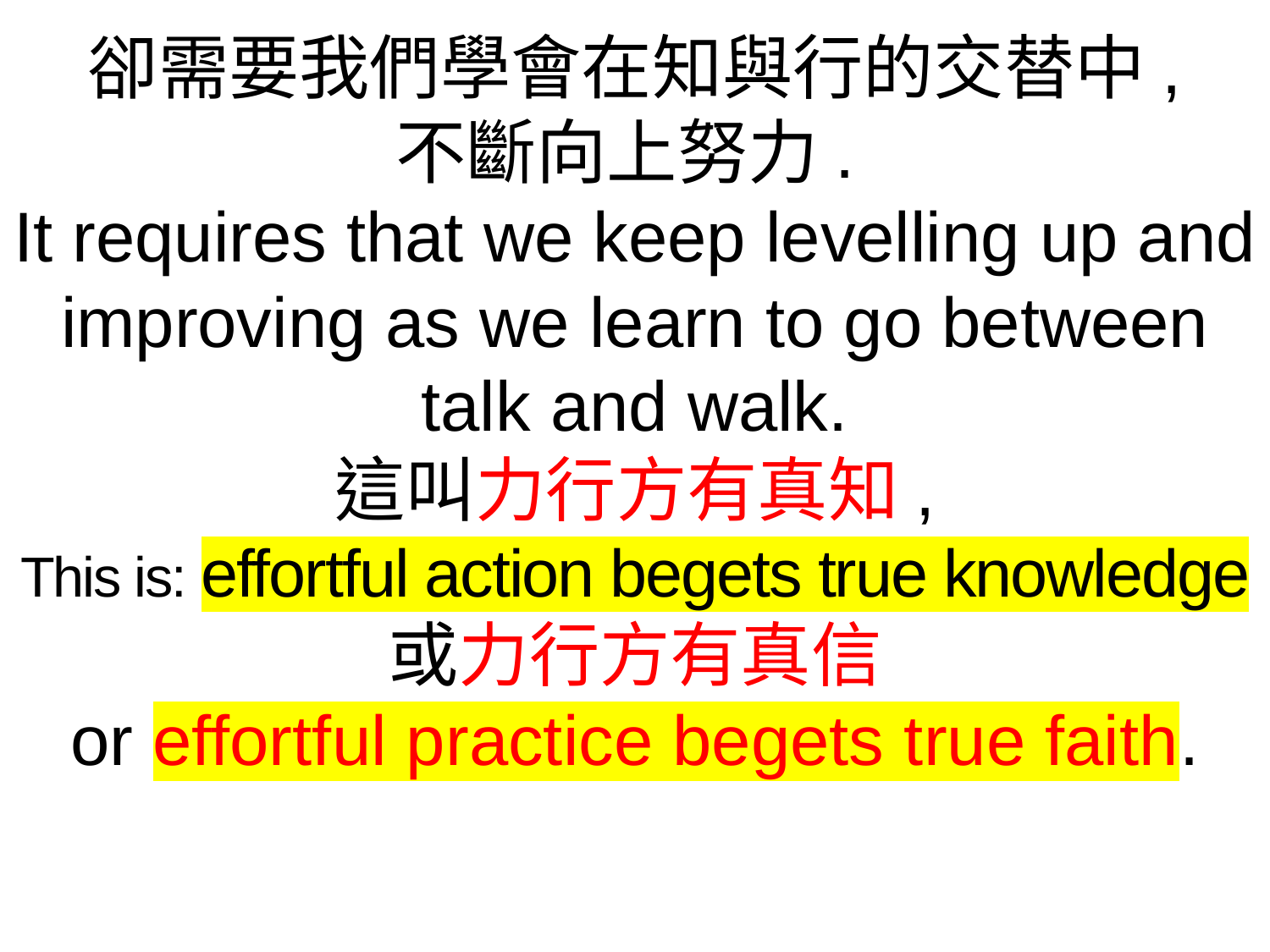

卻需要我們學會在知與行的交替中,
不斷向上努力.
It requires that we keep levelling up and improving as we learn to go between talk and walk.
這叫力行方有真知,
This is: effortful action begets true knowledge
或力行方有真信
or effortful practice begets true faith.